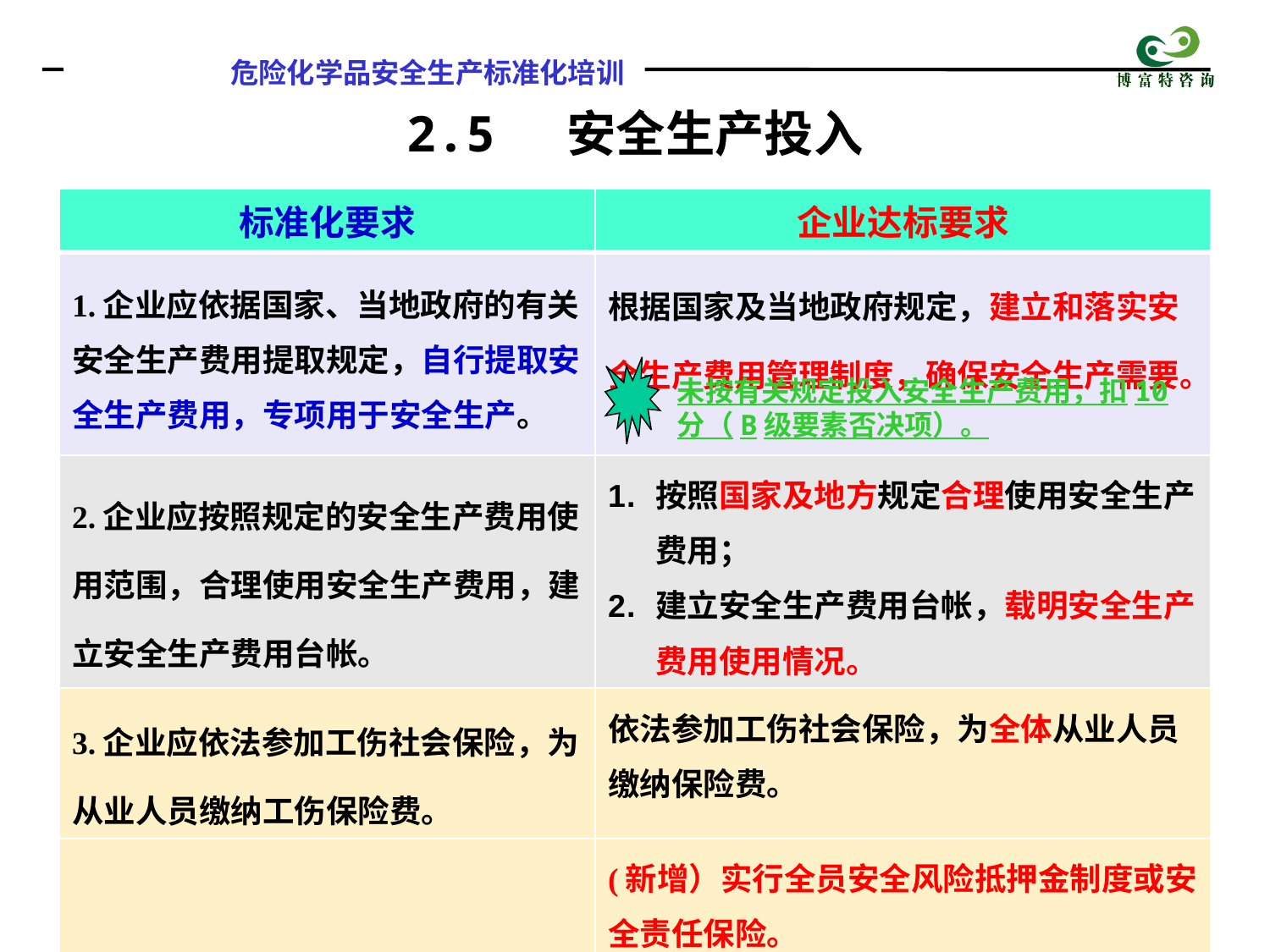

2.5  安全生产投入
| 标准化要求 | 企业达标要求 |
| --- | --- |
| 1.企业应依据国家、当地政府的有关安全生产费用提取规定，自行提取安全生产费用，专项用于安全生产。 | 根据国家及当地政府规定，建立和落实安全生产费用管理制度，确保安全生产需要。 |
| 2.企业应按照规定的安全生产费用使用范围，合理使用安全生产费用，建立安全生产费用台帐。 | 按照国家及地方规定合理使用安全生产费用； 建立安全生产费用台帐，载明安全生产费用使用情况。 |
| 3.企业应依法参加工伤社会保险，为从业人员缴纳工伤保险费。 | 依法参加工伤社会保险，为全体从业人员缴纳保险费。 |
|  | (新增）实行全员安全风险抵押金制度或安全责任保险。 |

未按有关规定投入安全生产费用，扣10分（B级要素否决项）。